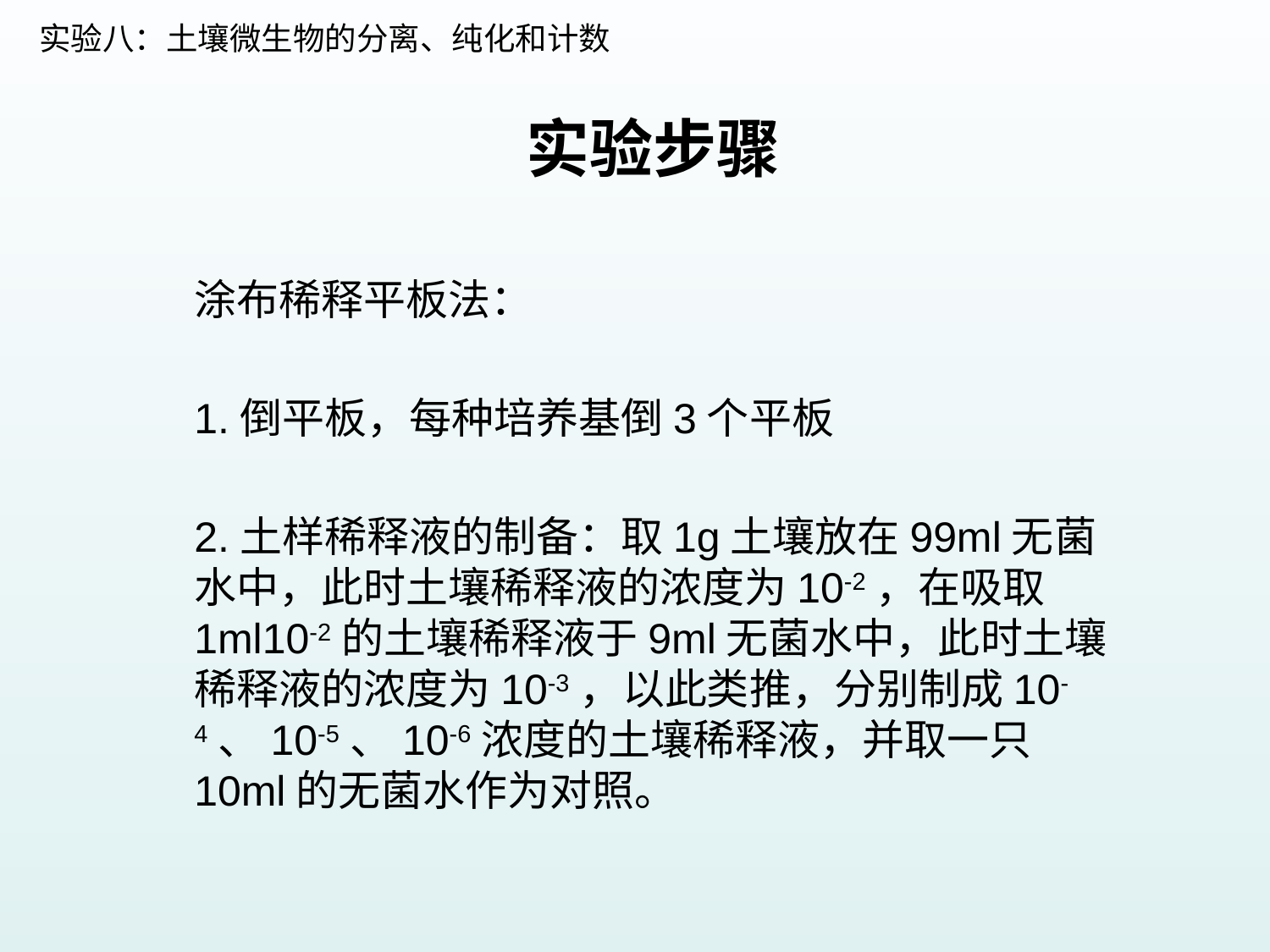

实验八：土壤微生物的分离、纯化和计数
实验步骤

涂布稀释平板法：

1.倒平板，每种培养基倒3个平板

2.土样稀释液的制备：取1g土壤放在99ml无菌水中，此时土壤稀释液的浓度为10-2，在吸取1ml10-2的土壤稀释液于9ml无菌水中，此时土壤稀释液的浓度为10-3，以此类推，分别制成10-4、10-5、10-6浓度的土壤稀释液，并取一只10ml的无菌水作为对照。